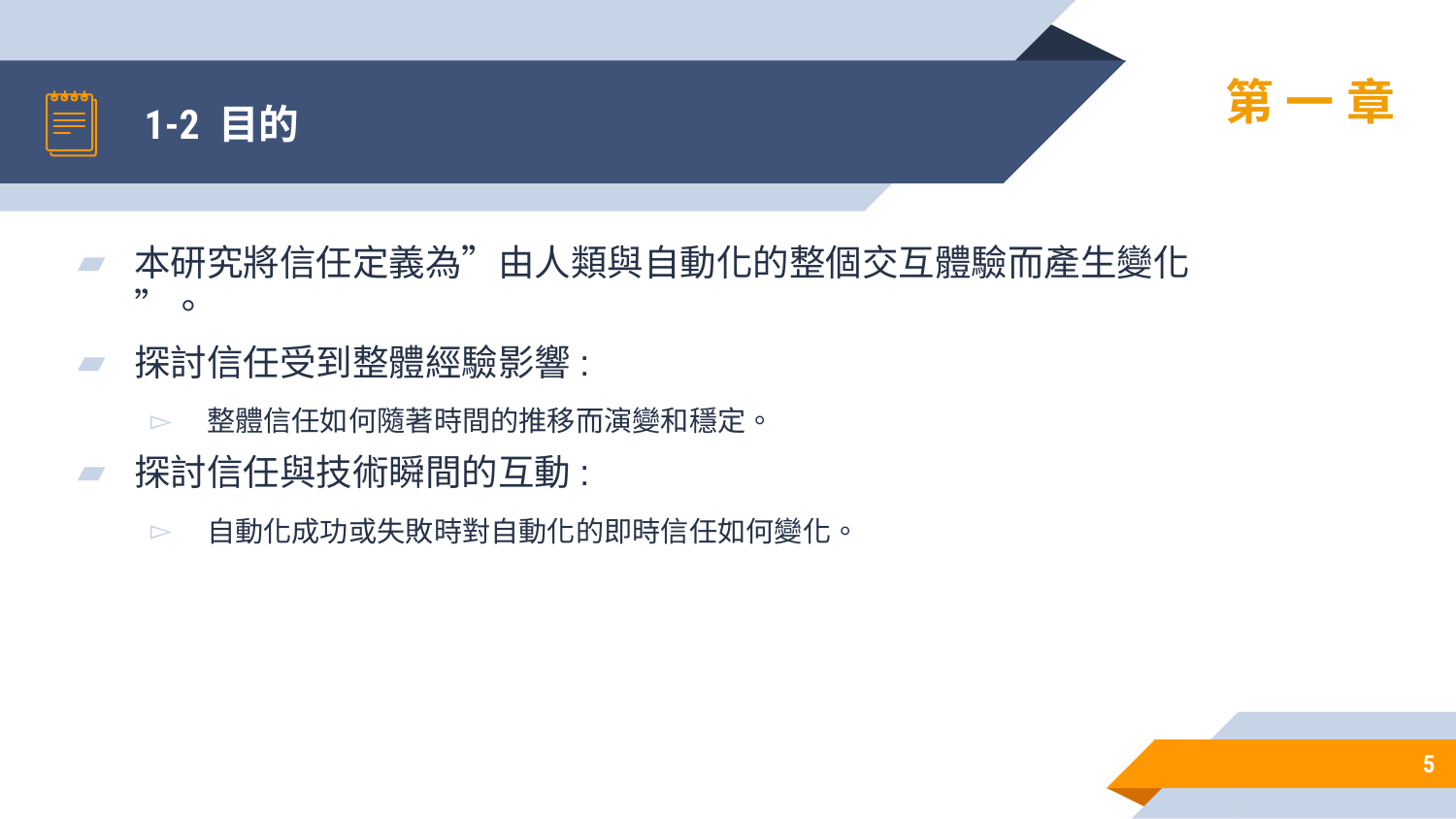

# 1-2 目的
第一章

本研究將信任定義為”由人類與自動化的整個交互體驗而產生變化”。
探討信任受到整體經驗影響:
整體信任如何隨著時間的推移而演變和穩定。
探討信任與技術瞬間的互動:
自動化成功或失敗時對自動化的即時信任如何變化。

5